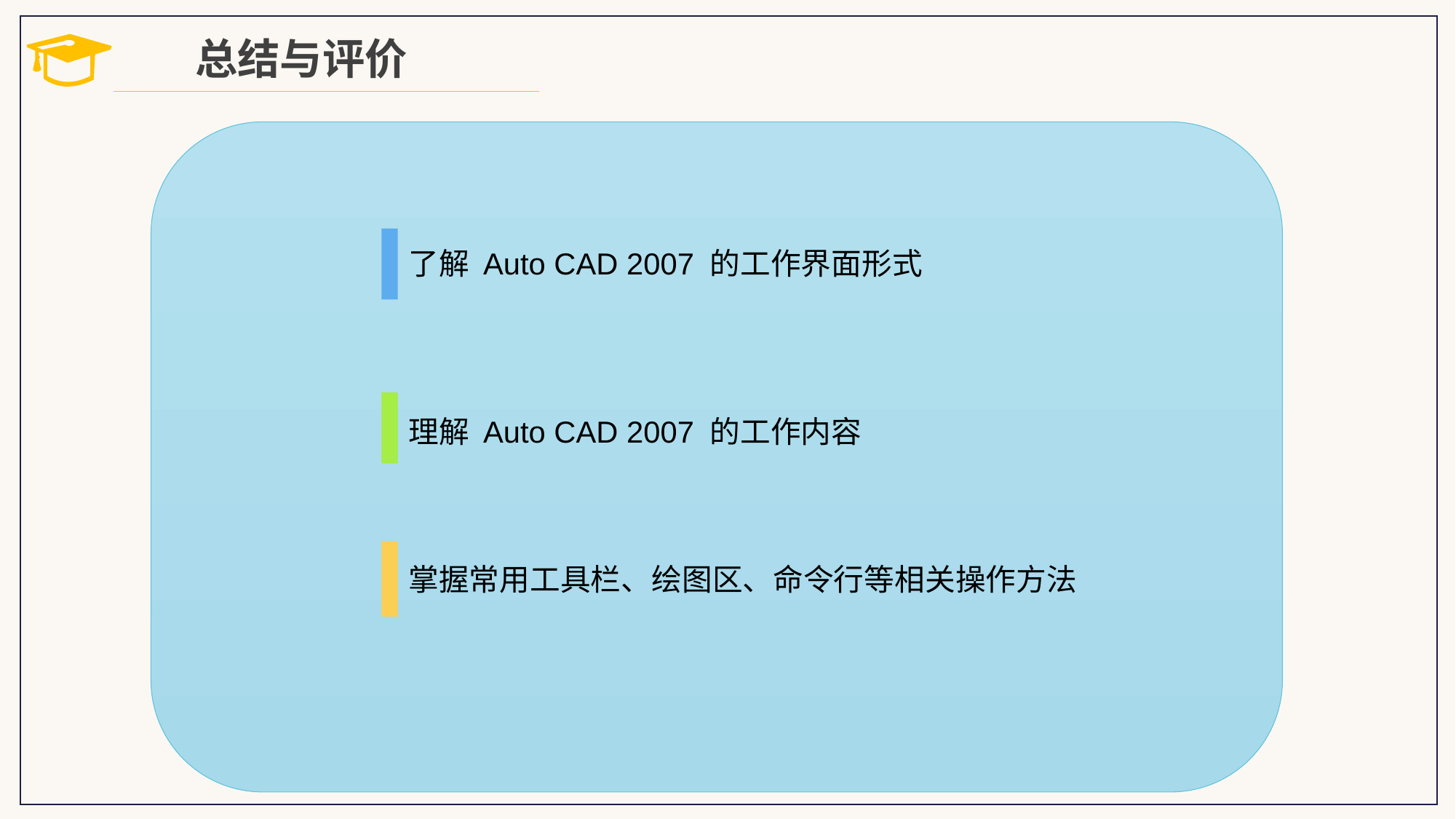

总结与评价

了解 Auto CAD 2007 的工作界面形式

理解 Auto CAD 2007 的工作内容

掌握常用工具栏、绘图区、命令行等相关操作方法